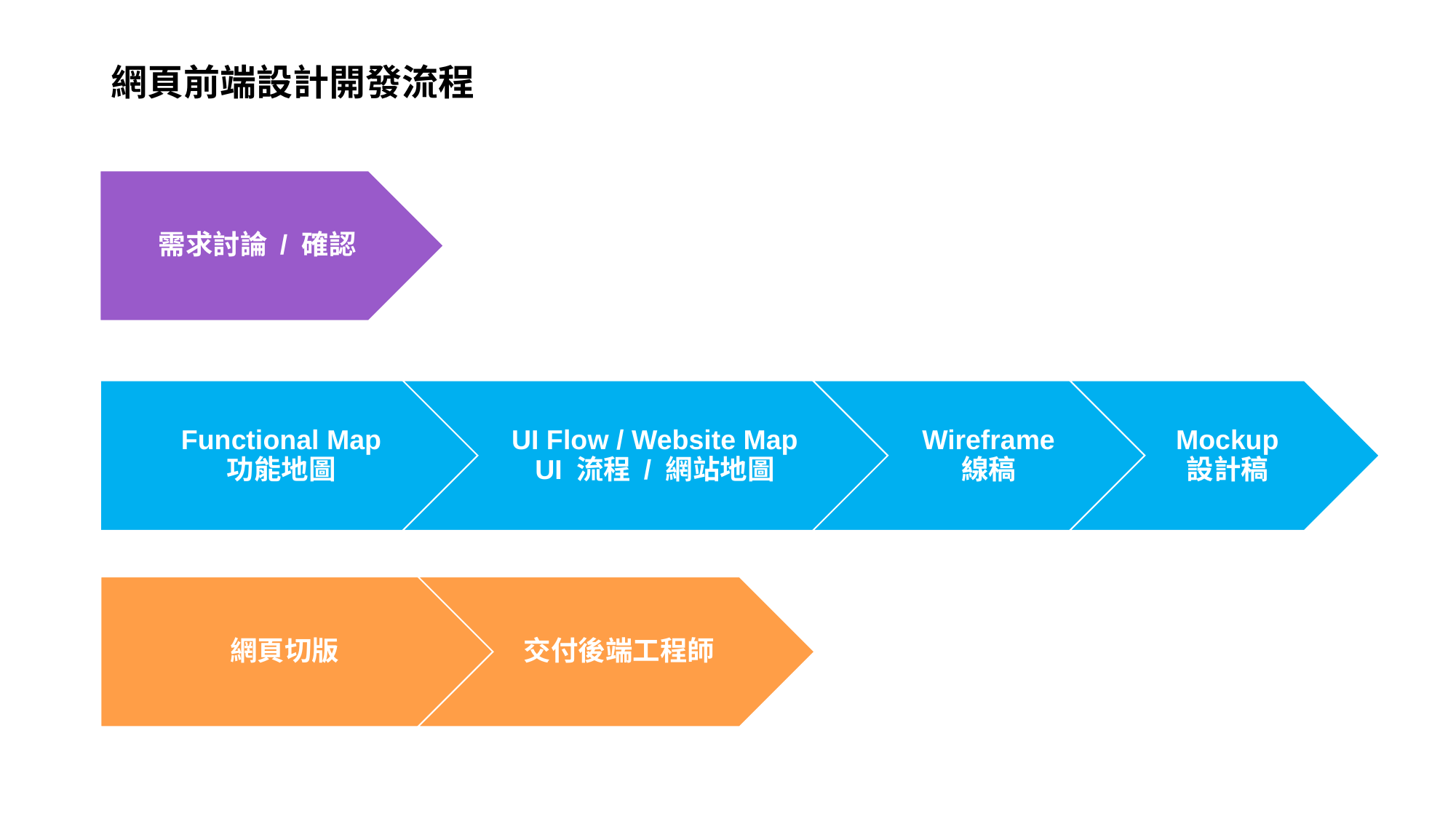

網頁前端設計開發流程
需求討論 / 確認
Functional Map
功能地圖
UI Flow / Website Map
UI 流程 / 網站地圖
Wireframe
線稿
Mockup
設計稿
網頁切版
交付後端工程師